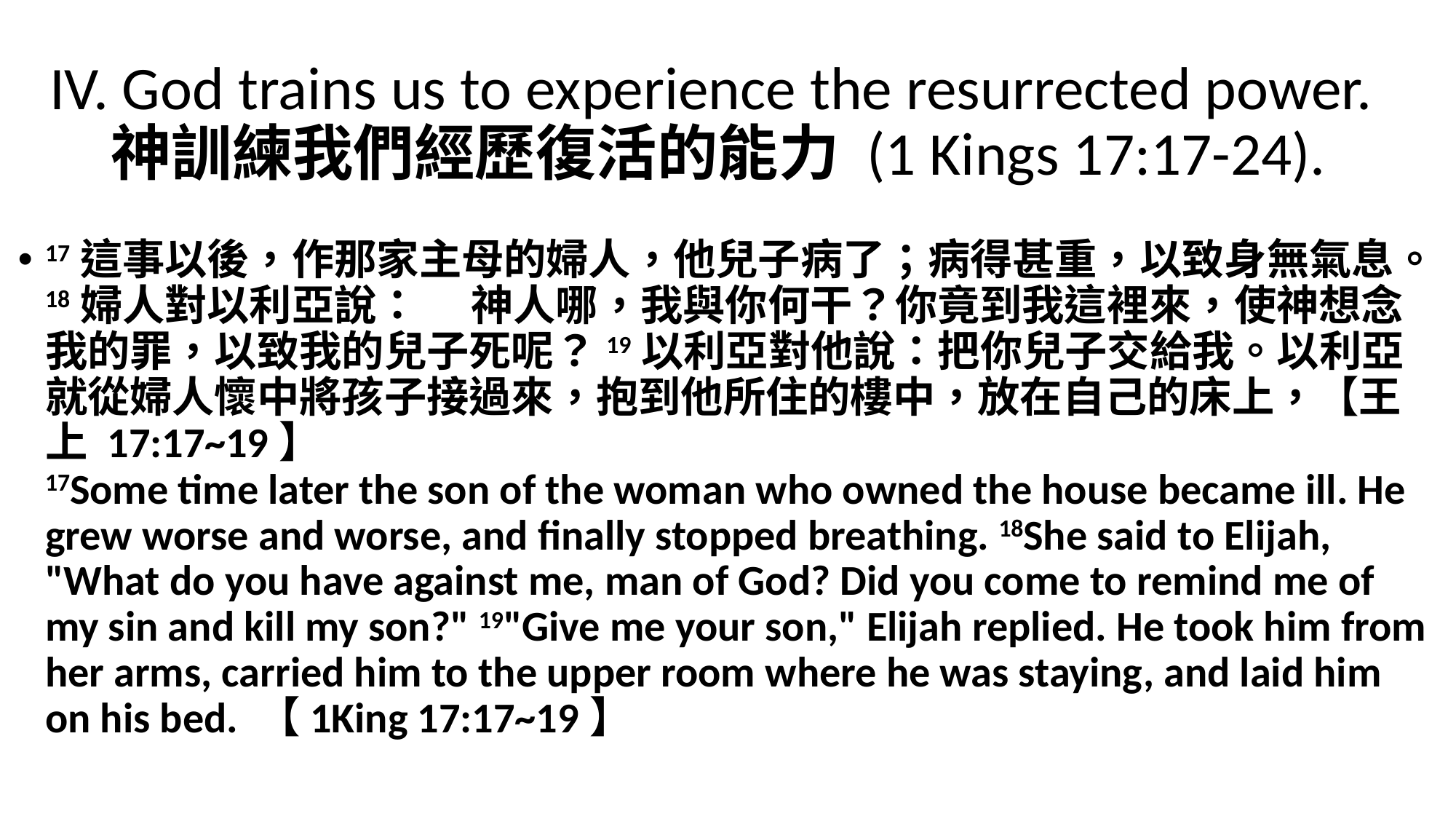

# IV. God trains us to experience the resurrected power. 神訓練我們經歷復活的能力 (1 Kings 17:17-24).
17這事以後，作那家主母的婦人，他兒子病了；病得甚重，以致身無氣息。18婦人對以利亞說：　 神人哪，我與你何干？你竟到我這裡來，使神想念我的罪，以致我的兒子死呢？19以利亞對他說：把你兒子交給我。以利亞就從婦人懷中將孩子接過來，抱到他所住的樓中，放在自己的床上，【王上 17:17~19】
17Some time later the son of the woman who owned the house became ill. He grew worse and worse, and finally stopped breathing. 18She said to Elijah, "What do you have against me, man of God? Did you come to remind me of my sin and kill my son?" 19"Give me your son," Elijah replied. He took him from her arms, carried him to the upper room where he was staying, and laid him on his bed. 【1King 17:17~19】